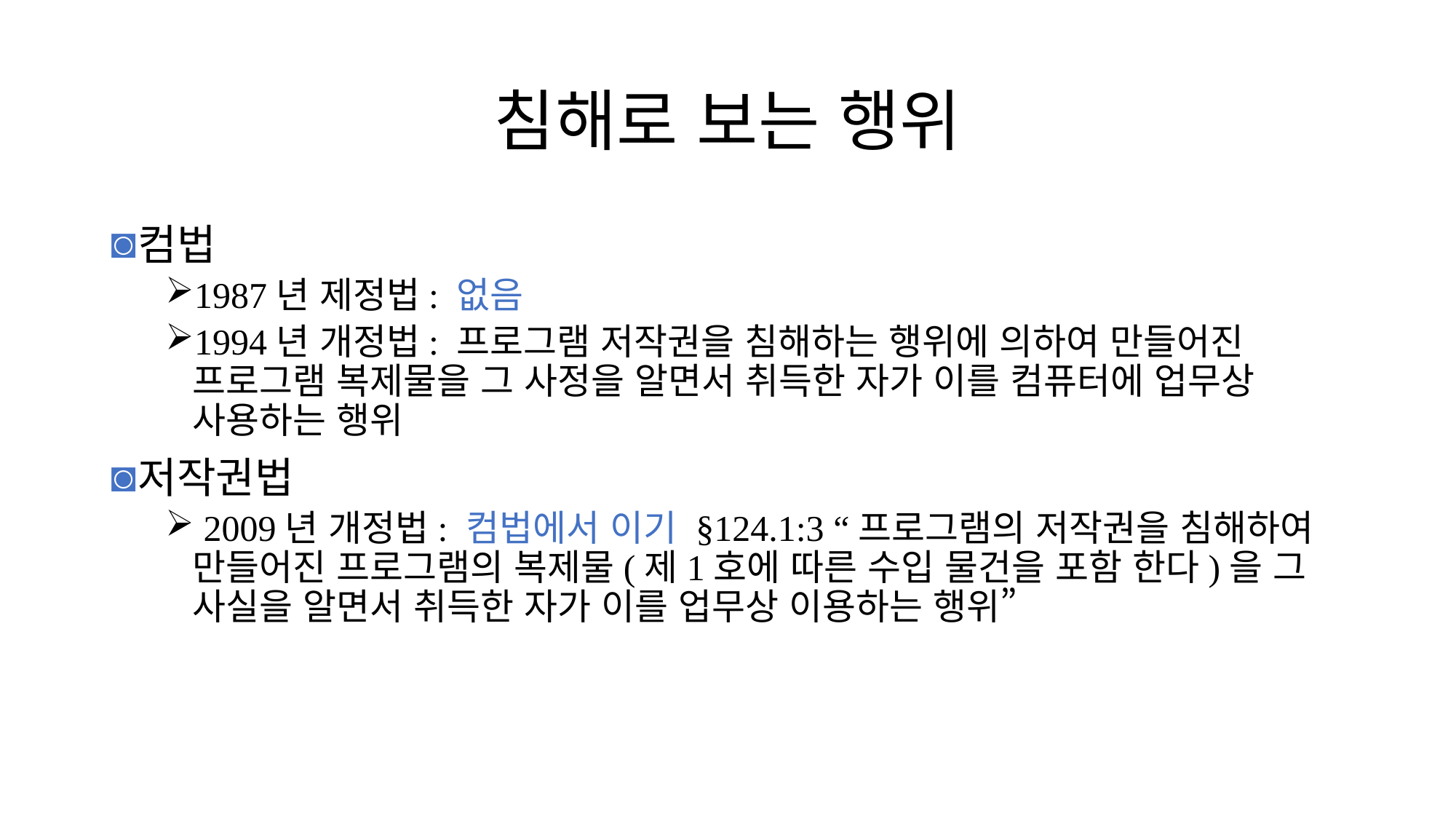

# 침해로 보는 행위
컴법
1987년 제정법: 없음
1994년 개정법: 프로그램 저작권을 침해하는 행위에 의하여 만들어진 프로그램 복제물을 그 사정을 알면서 취득한 자가 이를 컴퓨터에 업무상 사용하는 행위
저작권법
 2009년 개정법: 컴법에서 이기 §124.1:3 “프로그램의 저작권을 침해하여 만들어진 프로그램의 복제물(제1호에 따른 수입 물건을 포함 한다)을 그 사실을 알면서 취득한 자가 이를 업무상 이용하는 행위”